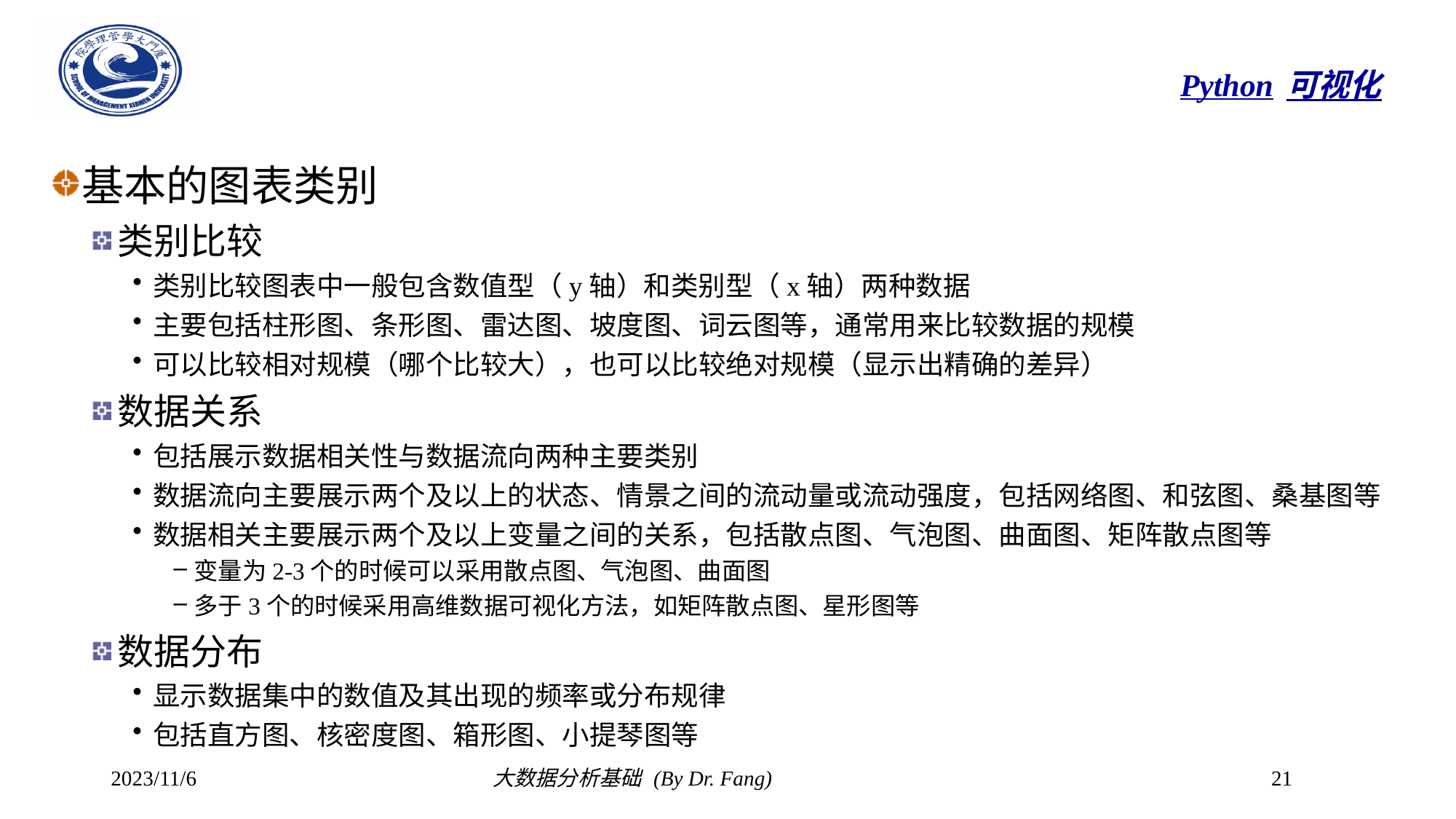

# Python可视化
基本的图表类别
类别比较
类别比较图表中一般包含数值型（y轴）和类别型（x轴）两种数据
主要包括柱形图、条形图、雷达图、坡度图、词云图等，通常用来比较数据的规模
可以比较相对规模（哪个比较大），也可以比较绝对规模（显示出精确的差异）
数据关系
包括展示数据相关性与数据流向两种主要类别
数据流向主要展示两个及以上的状态、情景之间的流动量或流动强度，包括网络图、和弦图、桑基图等
数据相关主要展示两个及以上变量之间的关系，包括散点图、气泡图、曲面图、矩阵散点图等
变量为2-3个的时候可以采用散点图、气泡图、曲面图
多于3个的时候采用高维数据可视化方法，如矩阵散点图、星形图等
数据分布
显示数据集中的数值及其出现的频率或分布规律
包括直方图、核密度图、箱形图、小提琴图等
2023/11/6
大数据分析基础 (By Dr. Fang)
21